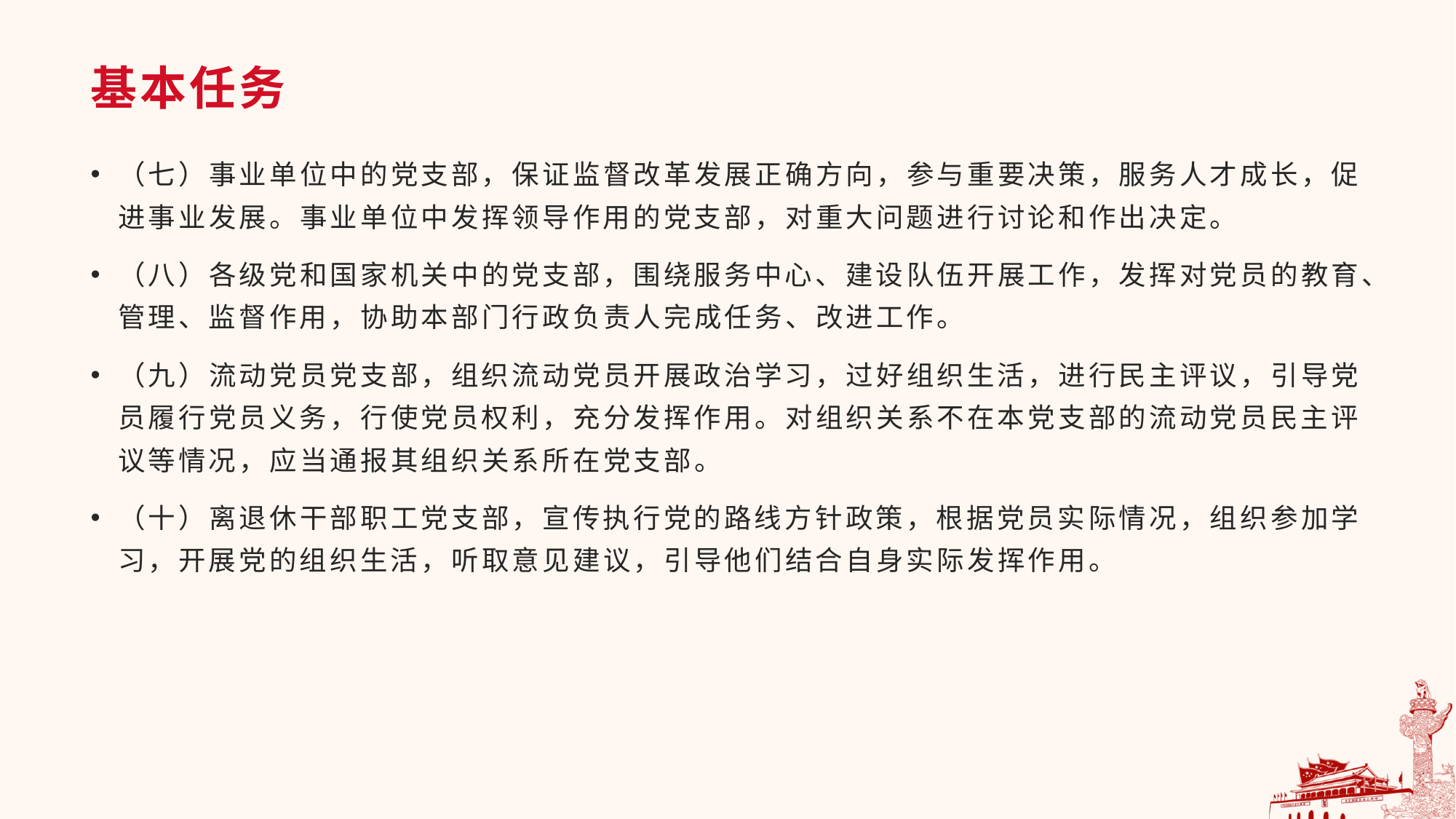

# 基本任务
（七）事业单位中的党支部，保证监督改革发展正确方向，参与重要决策，服务人才成长，促进事业发展。事业单位中发挥领导作用的党支部，对重大问题进行讨论和作出决定。
（八）各级党和国家机关中的党支部，围绕服务中心、建设队伍开展工作，发挥对党员的教育、管理、监督作用，协助本部门行政负责人完成任务、改进工作。
（九）流动党员党支部，组织流动党员开展政治学习，过好组织生活，进行民主评议，引导党员履行党员义务，行使党员权利，充分发挥作用。对组织关系不在本党支部的流动党员民主评议等情况，应当通报其组织关系所在党支部。
（十）离退休干部职工党支部，宣传执行党的路线方针政策，根据党员实际情况，组织参加学习，开展党的组织生活，听取意见建议，引导他们结合自身实际发挥作用。